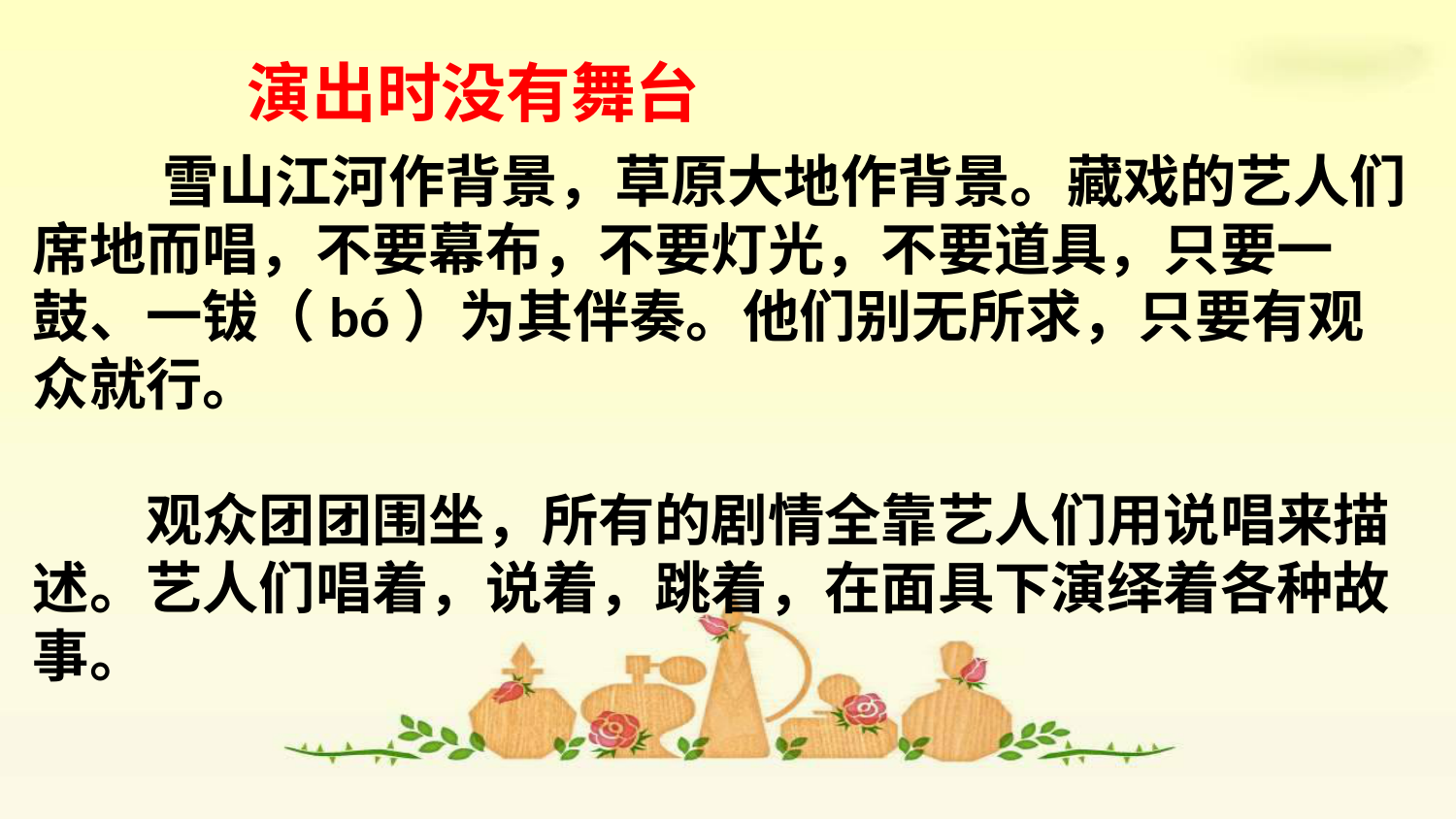

演出时没有舞台
         雪山江河作背景，草原大地作背景。藏戏的艺人们席地而唱，不要幕布，不要灯光，不要道具，只要一鼓、一钹（bó）为其伴奏。他们别无所求，只要有观众就行。

　　观众团团围坐，所有的剧情全靠艺人们用说唱来描述。艺人们唱着，说着，跳着，在面具下演绎着各种故事。